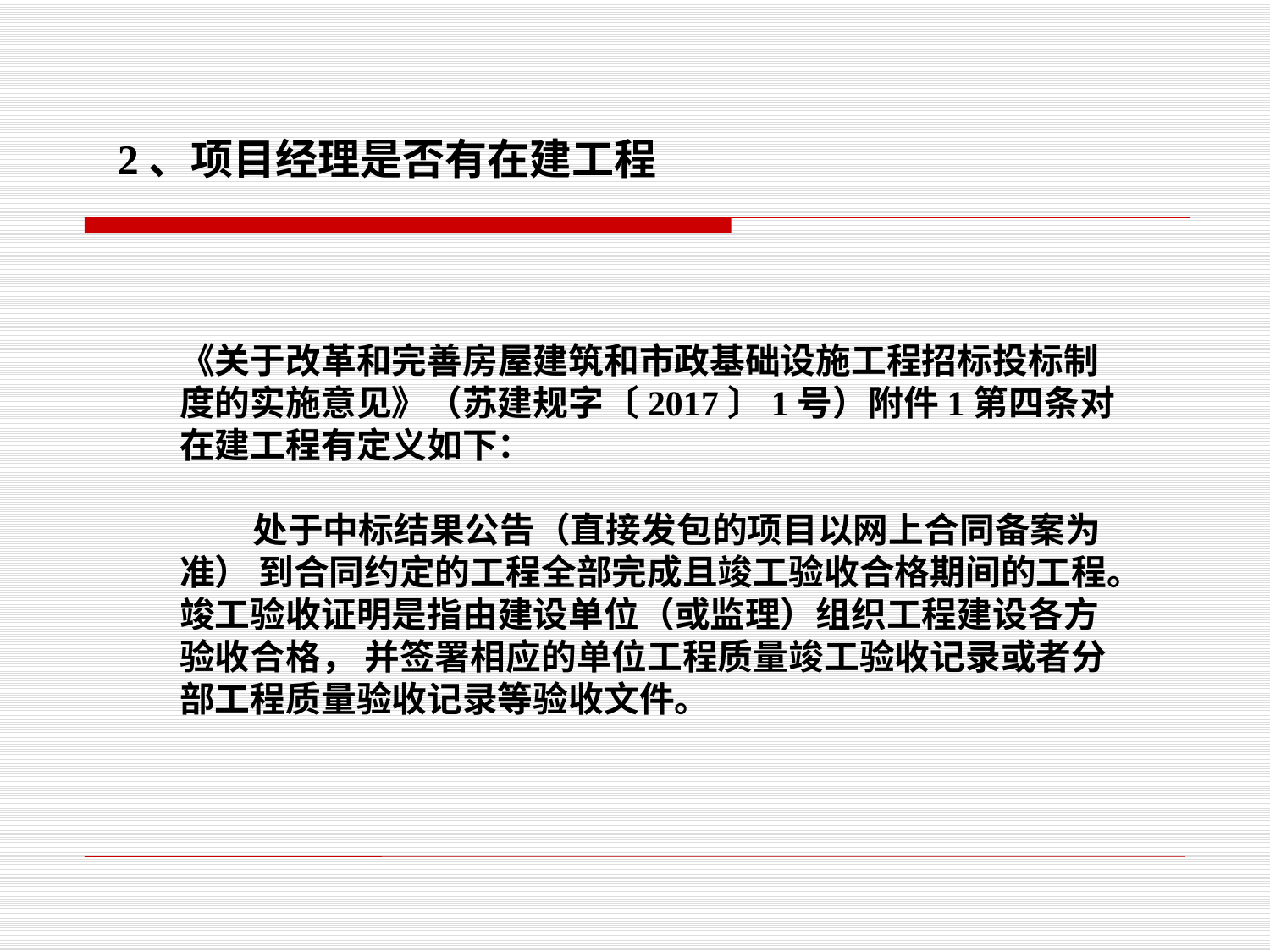

2、项目经理是否有在建工程
《关于改革和完善房屋建筑和市政基础设施工程招标投标制度的实施意见》（苏建规字〔2017〕1号）附件1第四条对在建工程有定义如下：

        处于中标结果公告（直接发包的项目以网上合同备案为准） 到合同约定的工程全部完成且竣工验收合格期间的工程。竣工验收证明是指由建设单位（或监理）组织工程建设各方验收合格， 并签署相应的单位工程质量竣工验收记录或者分部工程质量验收记录等验收文件。